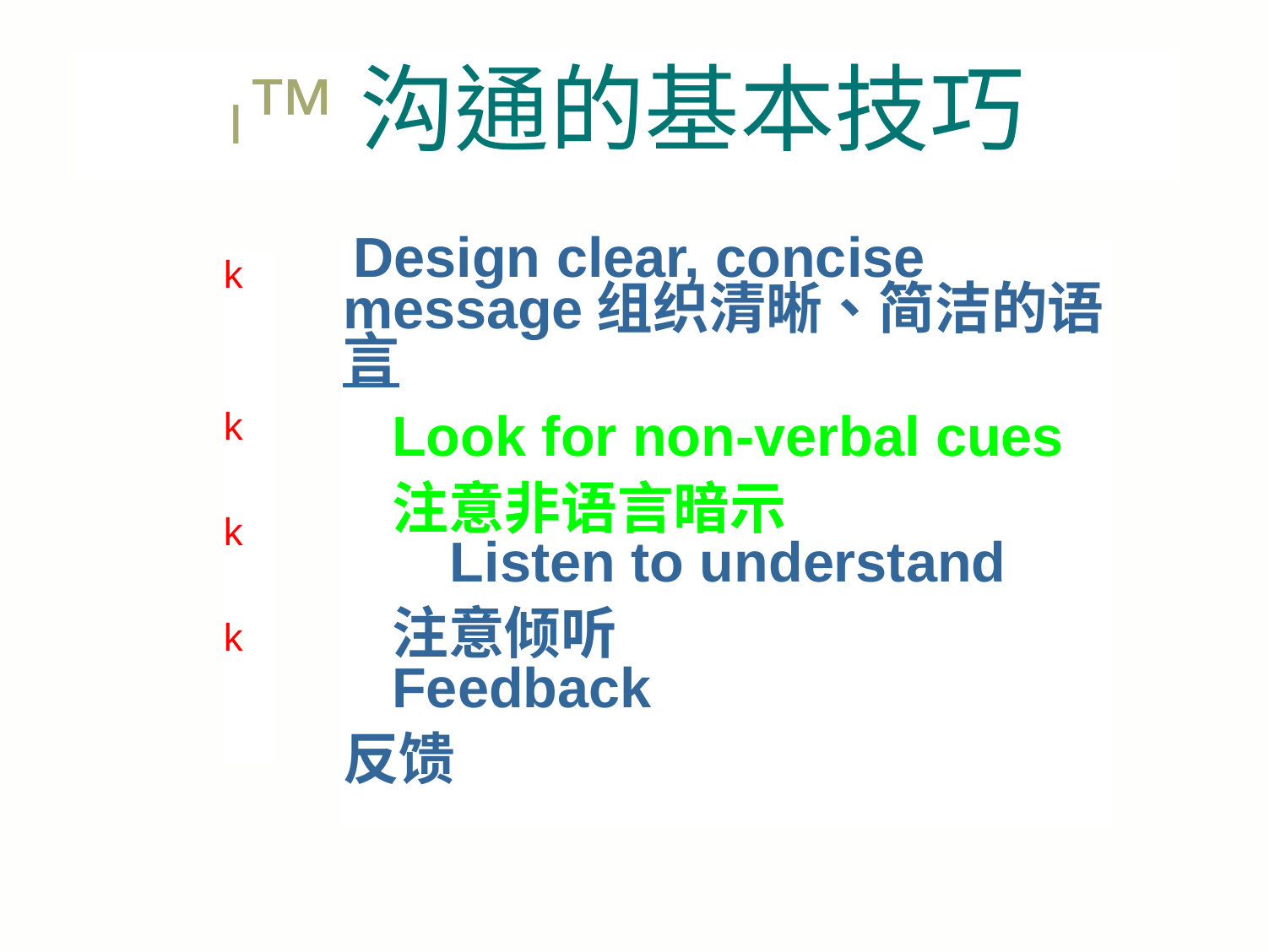

I™沟通的基本技巧
Design clear, concise message组织清晰、简洁的语 言
Look for non-verbal cues
注意非语言暗示
Listen to understand
注意倾听
Feedback
反馈
k
k
k
k